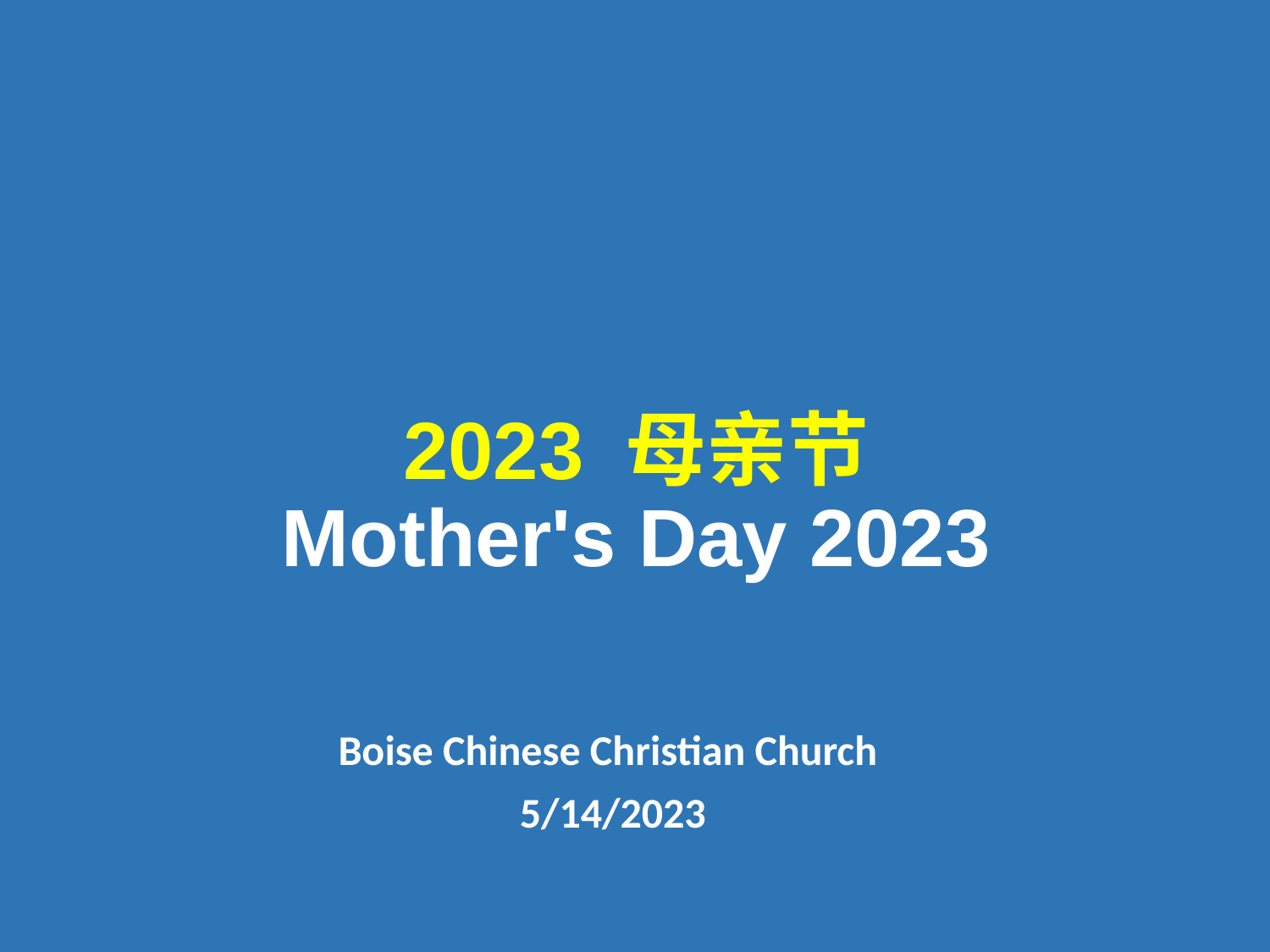

# 2023 母亲节 Mother's Day 2023
Boise Chinese Christian Church
5/14/2023